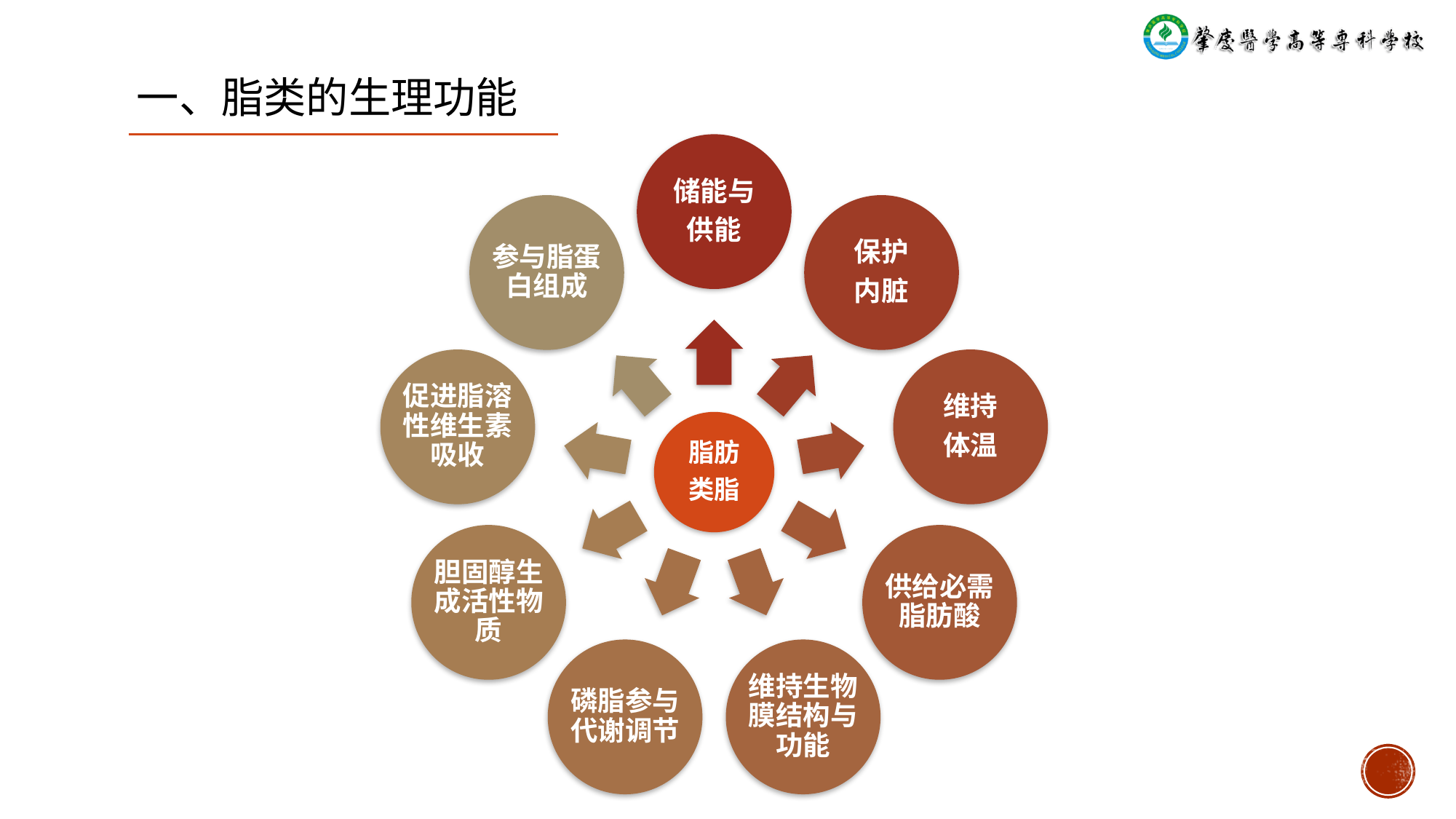

一、脂类的生理功能
脂肪
类脂

储能与
供能

保护
内脏

维持
体温

供给必需脂肪酸

维持生物膜结构与功能

磷脂参与代谢调节

胆固醇生成活性物质

促进脂溶性维生素吸收

参与脂蛋白组成